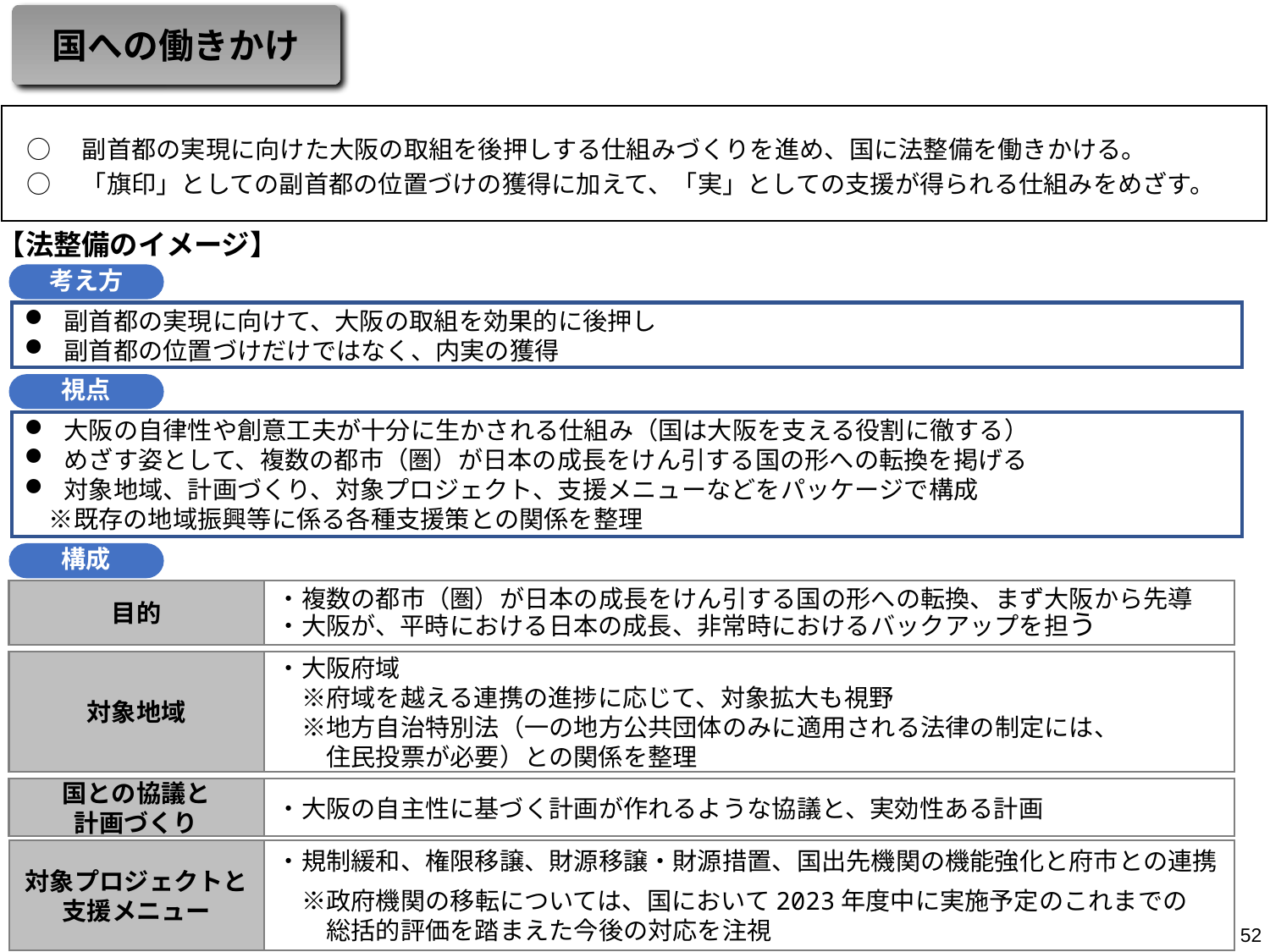

国への働きかけ
○　副首都の実現に向けた大阪の取組を後押しする仕組みづくりを進め、国に法整備を働きかける。
○　「旗印」としての副首都の位置づけの獲得に加えて、「実」としての支援が得られる仕組みをめざす。
【法整備のイメージ】
考え方
副首都の実現に向けて、大阪の取組を効果的に後押し
副首都の位置づけだけではなく、内実の獲得
視点
大阪の自律性や創意工夫が十分に生かされる仕組み（国は大阪を支える役割に徹する）
めざす姿として、複数の都市（圏）が日本の成長をけん引する国の形への転換を掲げる
対象地域、計画づくり、対象プロジェクト、支援メニューなどをパッケージで構成
　※既存の地域振興等に係る各種支援策との関係を整理
構成
目的
・複数の都市（圏）が日本の成長をけん引する国の形への転換、まず大阪から先導
・大阪が、平時における日本の成長、非常時におけるバックアップを担う
対象地域
・大阪府域
　※府域を越える連携の進捗に応じて、対象拡大も視野
　※地方自治特別法（一の地方公共団体のみに適用される法律の制定には、
　　住民投票が必要）との関係を整理
国との協議と
計画づくり
・大阪の自主性に基づく計画が作れるような協議と、実効性ある計画
対象プロジェクトと支援メニュー
・規制緩和、権限移譲、財源移譲・財源措置、国出先機関の機能強化と府市との連携
　※政府機関の移転については、国において2023年度中に実施予定のこれまでの
　　総括的評価を踏まえた今後の対応を注視
52